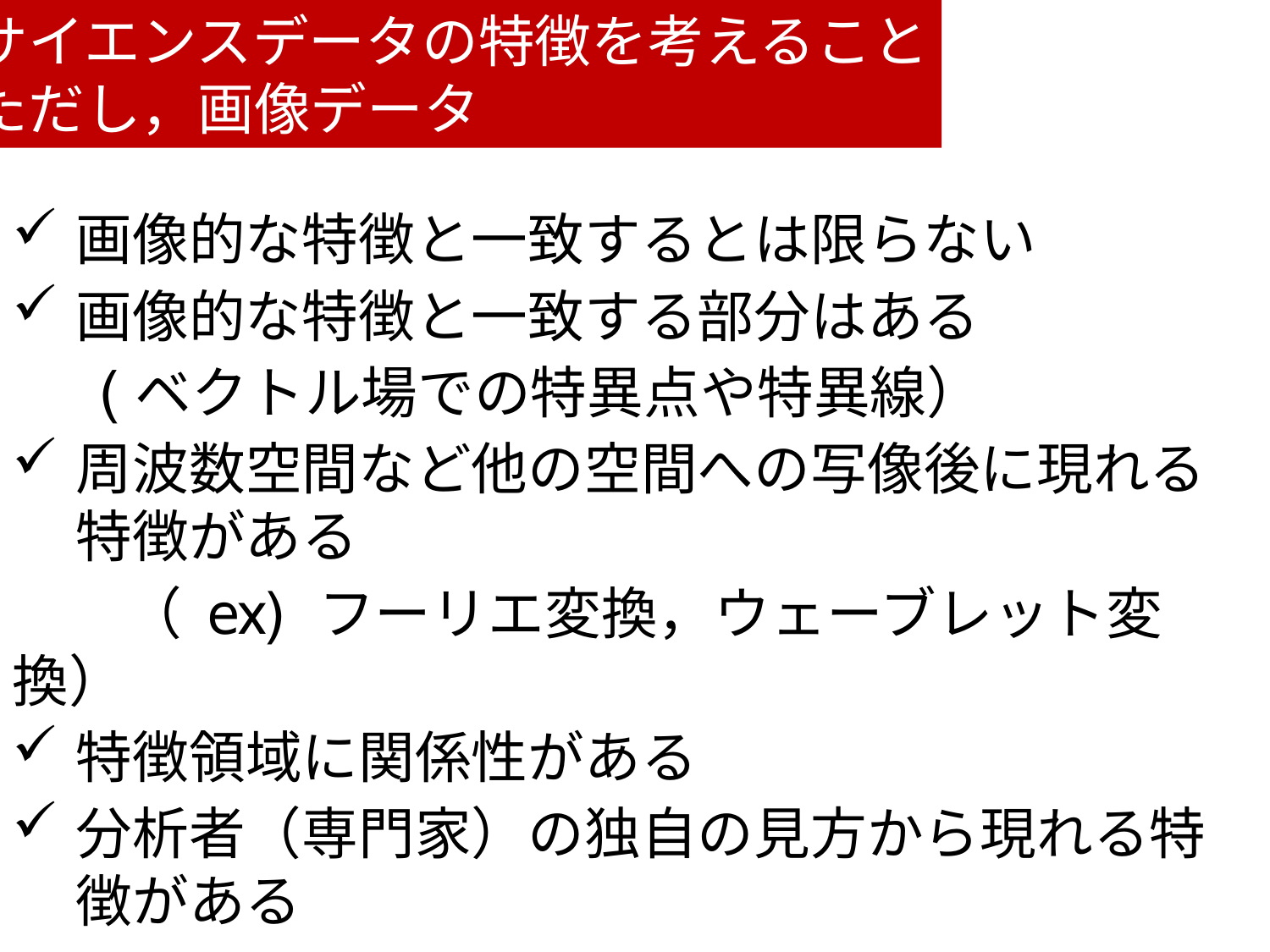

サイエンスデータの特徴を考えること
ただし，画像データ
画像的な特徴と一致するとは限らない
画像的な特徴と一致する部分はある
     (ベクトル場での特異点や特異線）
周波数空間など他の空間への写像後に現れる特徴がある
　　（ ex) フーリエ変換，ウェーブレット変換）
特徴領域に関係性がある
分析者（専門家）の独自の見方から現れる特徴がある